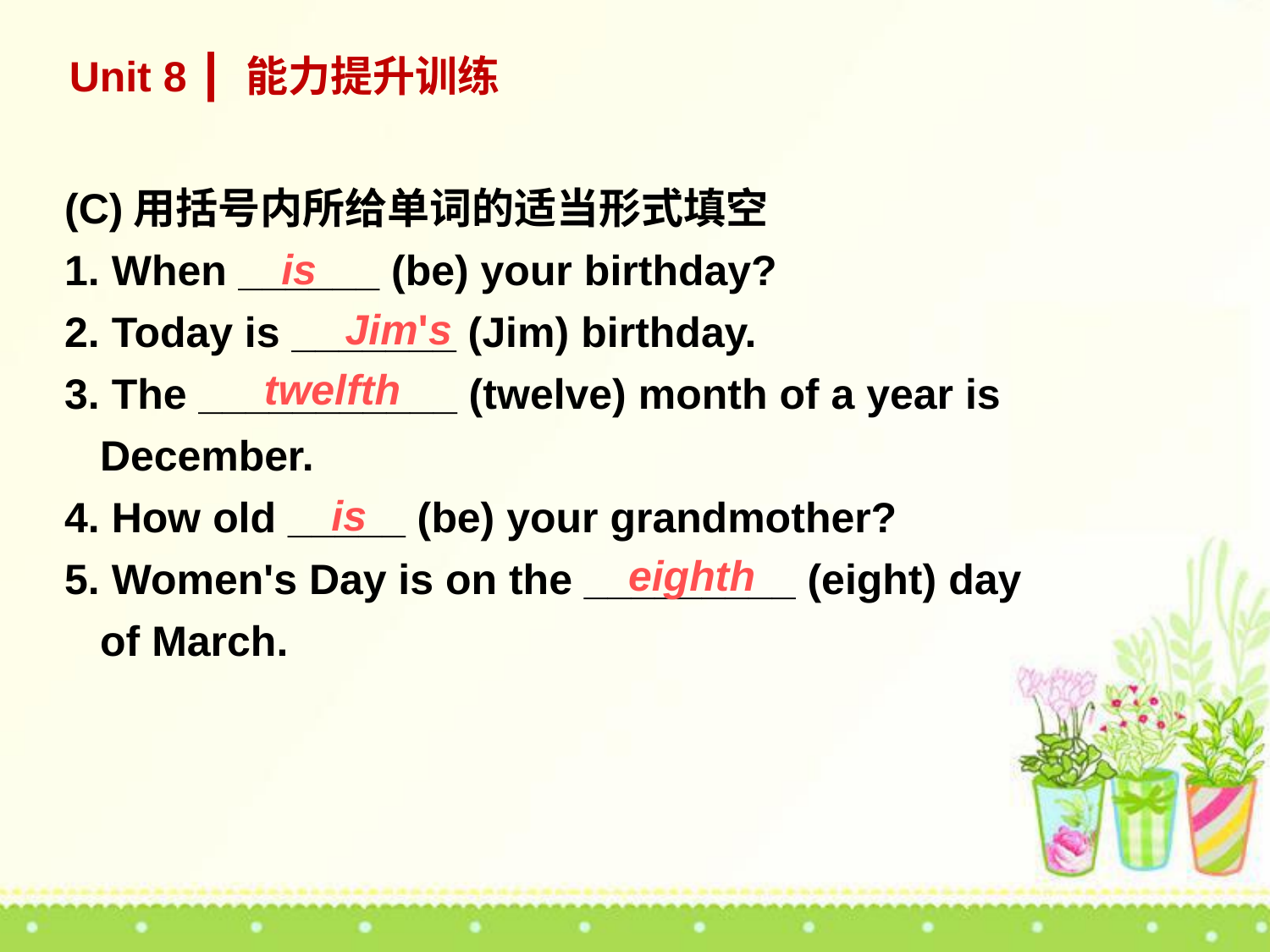

Unit 8 ┃ 能力提升训练
(C)用括号内所给单词的适当形式填空
1. When ______ (be) your birthday?
2. Today is _______ (Jim) birthday.
3. The ___________ (twelve) month of a year is
   December.
4. How old _____ (be) your grandmother?
5. Women's Day is on the _________ (eight) day
   of March.
is
Jim's
twelfth
is
eighth